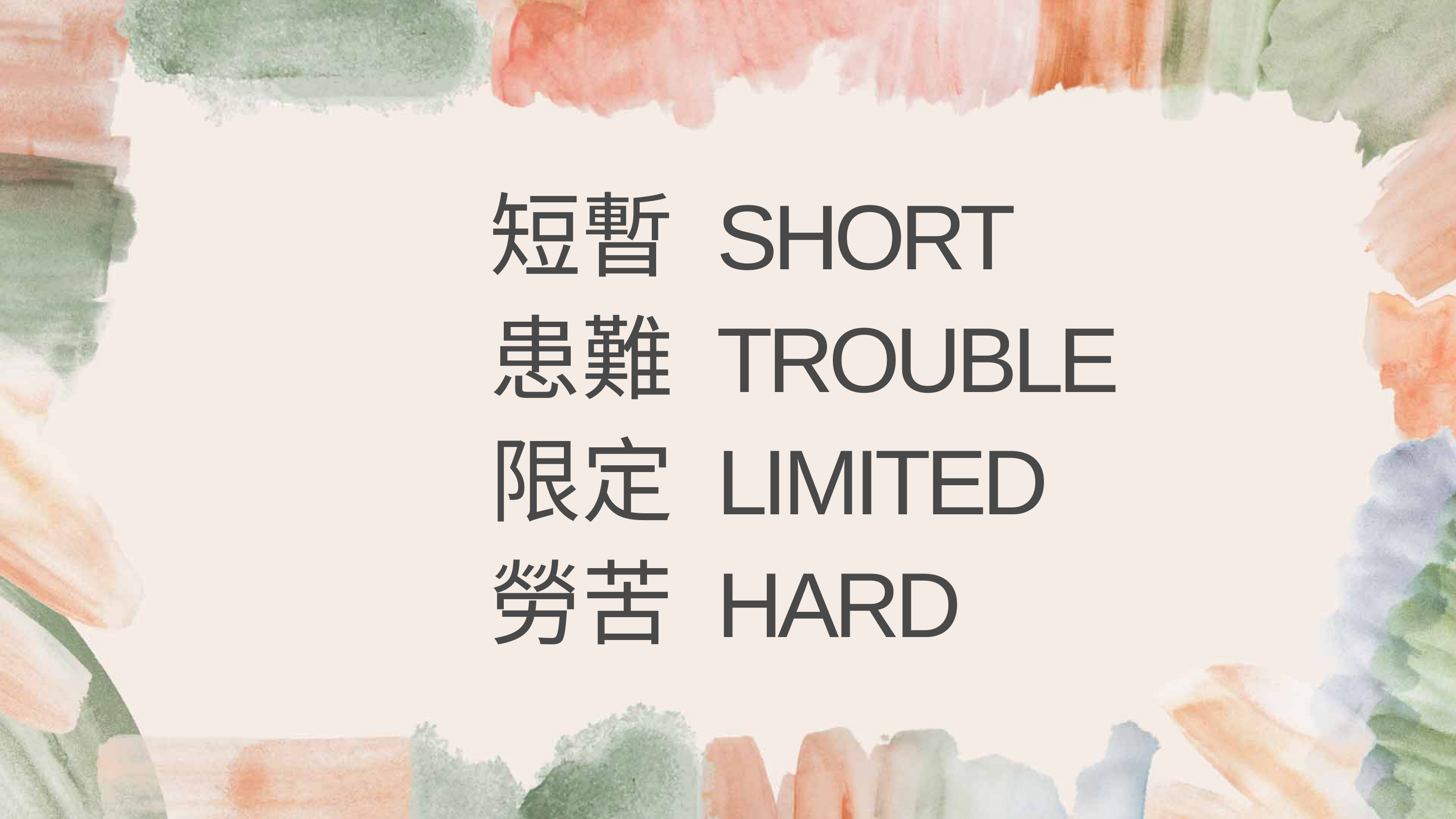

短暫 SHORT
患難 TROUBLE
限定 LIMITED
勞苦 HARD